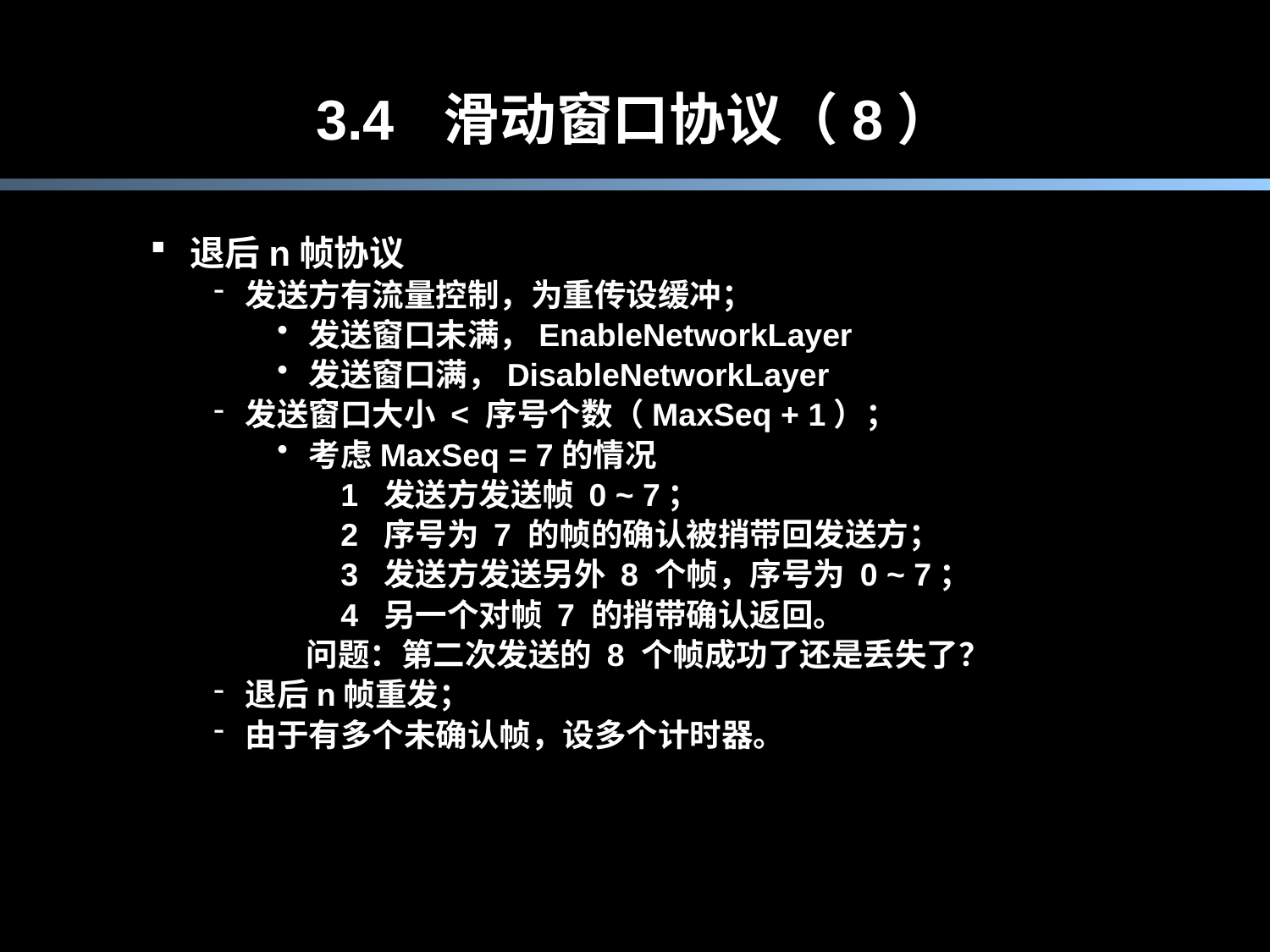

# 3.4	滑动窗口协议（8）
退后n帧协议
发送方有流量控制，为重传设缓冲；
发送窗口未满，EnableNetworkLayer
发送窗口满，DisableNetworkLayer
发送窗口大小 < 序号个数（MaxSeq + 1）；
考虑MaxSeq = 7的情况
1  发送方发送帧 0 ~ 7；
2  序号为 7 的帧的确认被捎带回发送方；
3  发送方发送另外 8 个帧，序号为 0 ~ 7；
4  另一个对帧 7 的捎带确认返回。
   问题：第二次发送的 8 个帧成功了还是丢失了？
退后n帧重发；
由于有多个未确认帧，设多个计时器。